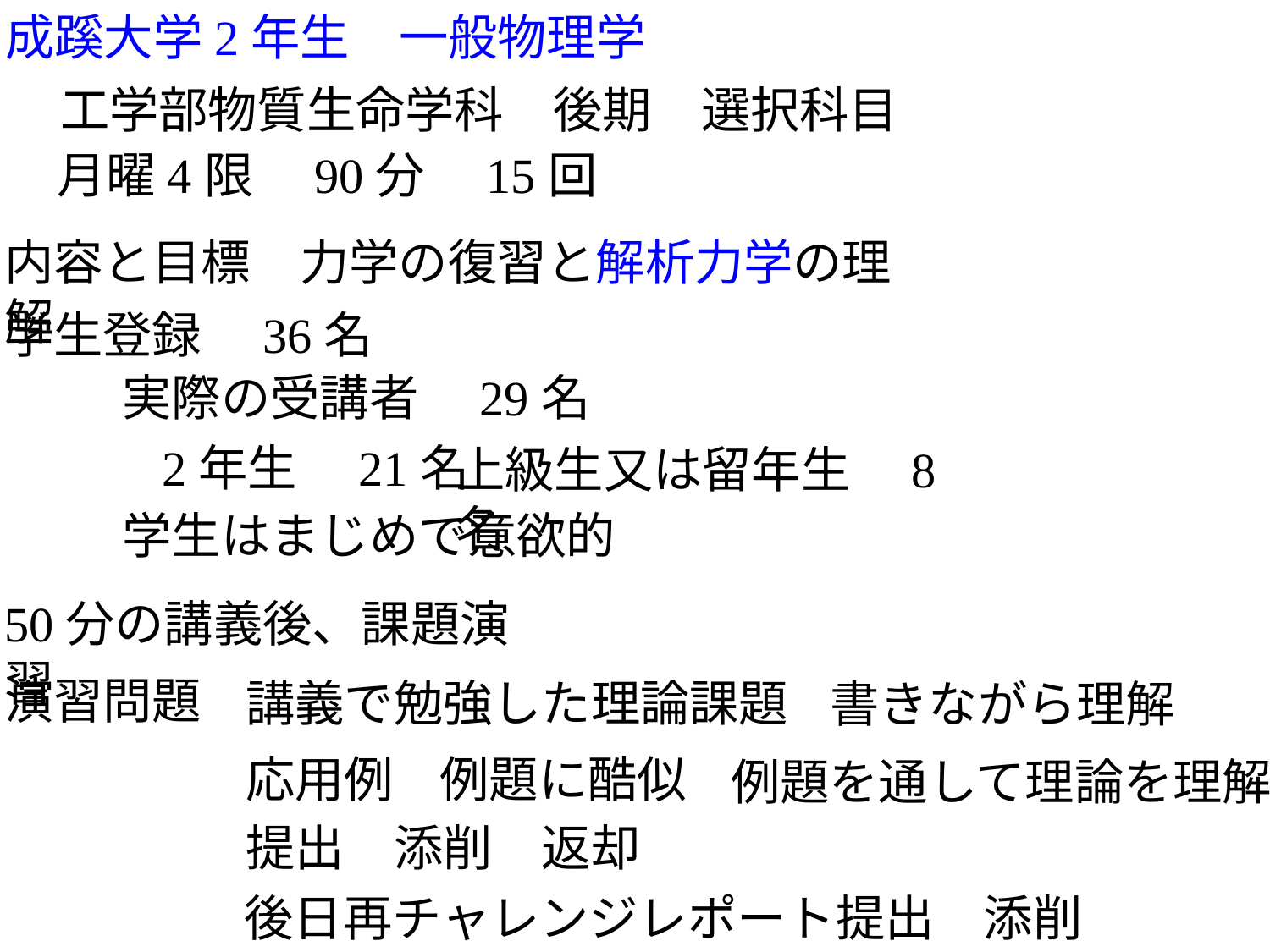

成蹊大学2年生　一般物理学
工学部物質生命学科　後期　選択科目
月曜4限　90分　15回
内容と目標　力学の復習と解析力学の理解
学生登録　36名
実際の受講者　29名
2年生　21名
上級生又は留年生　8名
学生はまじめで意欲的
50分の講義後、課題演習
演習問題
講義で勉強した理論課題
書きながら理解
応用例
例題に酷似
例題を通して理論を理解
提出　添削　返却
後日再チャレンジレポート提出　添削　返却